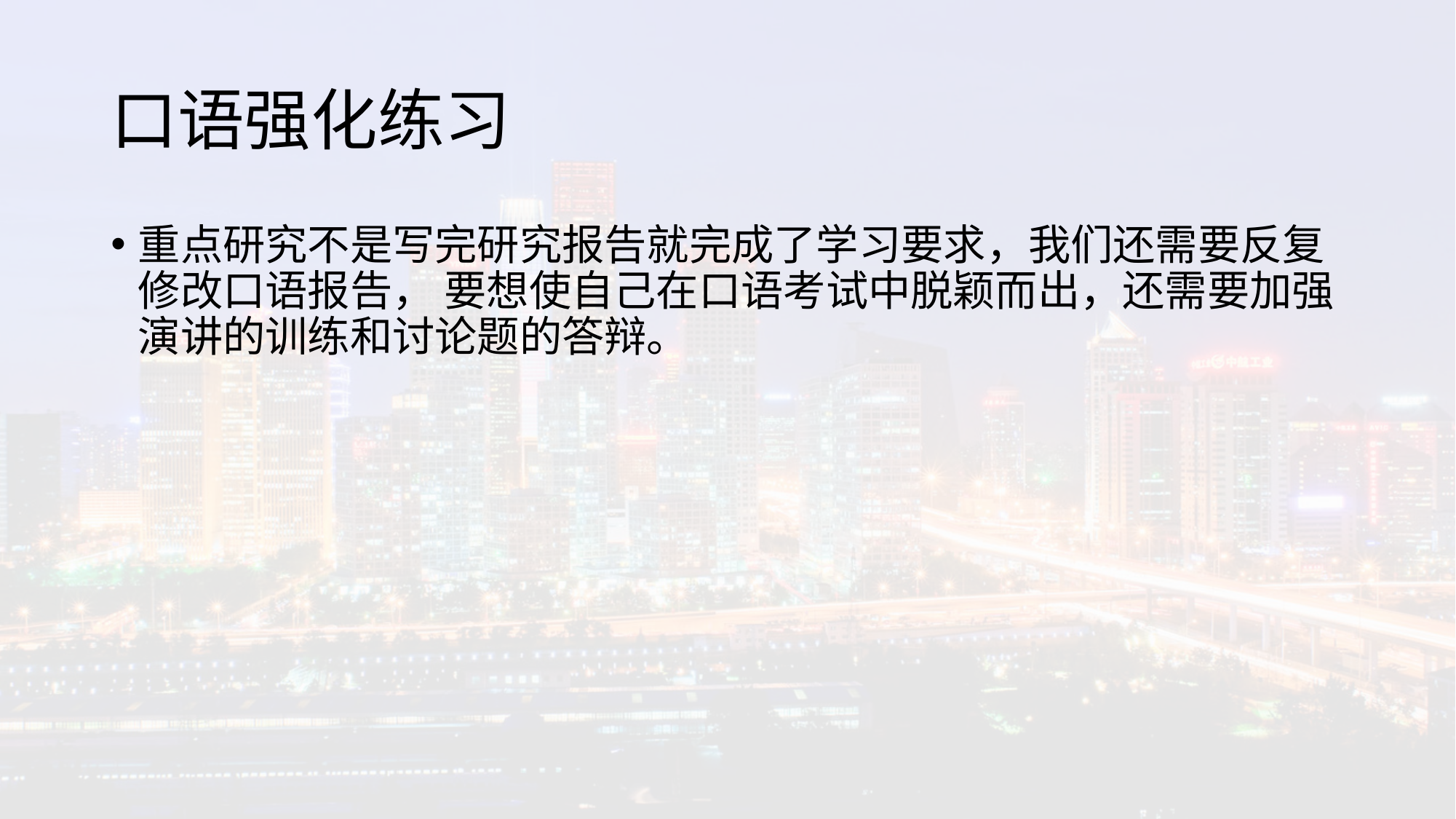

# 口语强化练习
重点研究不是写完研究报告就完成了学习要求，我们还需要反复修改口语报告， 要想使自己在口语考试中脱颖而出，还需要加强演讲的训练和讨论题的答辩。